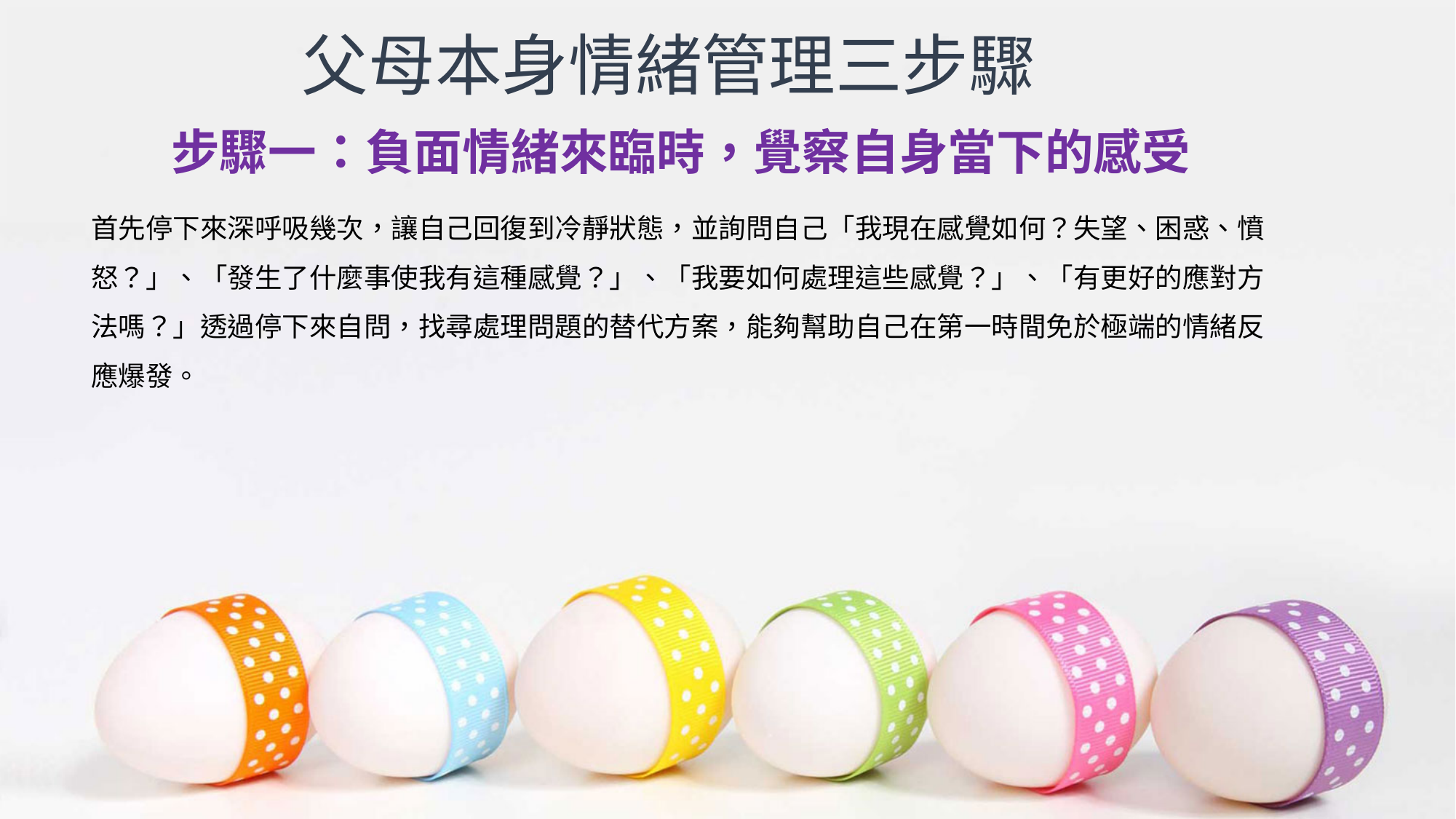

父母本身情緒管理三步驟
步驟一：負面情緒來臨時，覺察自身當下的感受
首先停下來深呼吸幾次，讓自己回復到冷靜狀態，並詢問自己「我現在感覺如何？失望、困惑、憤怒？」、「發生了什麼事使我有這種感覺？」、「我要如何處理這些感覺？」、「有更好的應對方法嗎？」透過停下來自問，找尋處理問題的替代方案，能夠幫助自己在第一時間免於極端的情緒反應爆發。